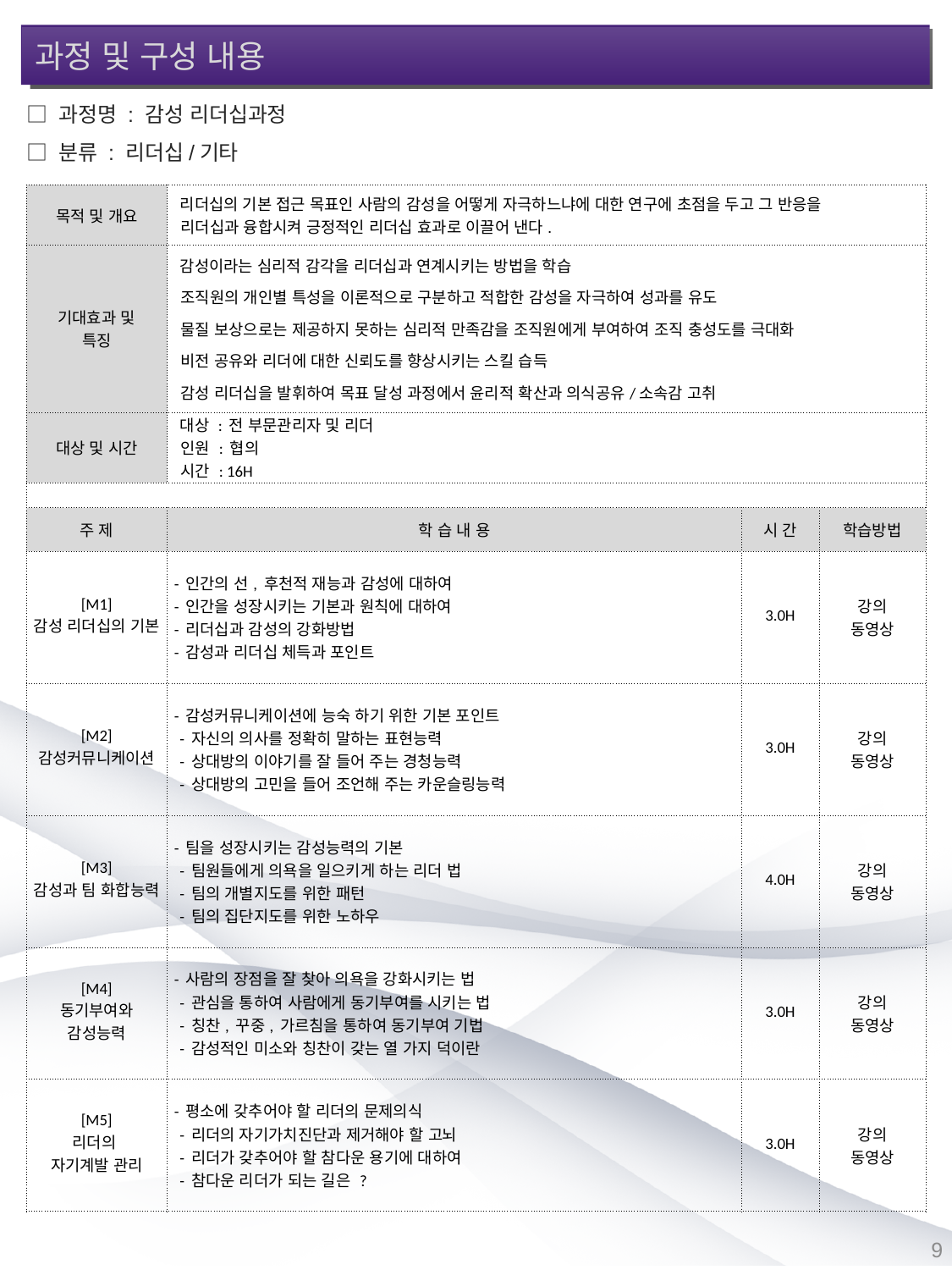

과정 및 구성 내용
□ 과정명 : 감성 리더십과정
□ 분류 : 리더십/기타
| 목적 및 개요 | 리더십의 기본 접근 목표인 사람의 감성을 어떻게 자극하느냐에 대한 연구에 초점을 두고 그 반응을 리더십과 융합시켜 긍정적인 리더십 효과로 이끌어 낸다. |  |  |
| --- | --- | --- | --- |
| 기대효과 및 특징 | 감성이라는 심리적 감각을 리더십과 연계시키는 방법을 학습 조직원의 개인별 특성을 이론적으로 구분하고 적합한 감성을 자극하여 성과를 유도 물질 보상으로는 제공하지 못하는 심리적 만족감을 조직원에게 부여하여 조직 충성도를 극대화 비전 공유와 리더에 대한 신뢰도를 향상시키는 스킬 습득 감성 리더십을 발휘하여 목표 달성 과정에서 윤리적 확산과 의식공유/소속감 고취 |  |  |
| 대상 및 시간 | 대상 : 전 부문관리자 및 리더 인원 : 협의 시간 : 16H |  |  |
|  |  |  |  |
| 주 제 | 학 습 내 용 | 시 간 | 학습방법 |
| [M1] 감성 리더십의 기본 | - 인간의 선, 후천적 재능과 감성에 대하여 - 인간을 성장시키는 기본과 원칙에 대하여 - 리더십과 감성의 강화방법 - 감성과 리더십 체득과 포인트 | 3.0H | 강의 동영상 |
| [M2] 감성커뮤니케이션 | - 감성커뮤니케이션에 능숙 하기 위한 기본 포인트 - 자신의 의사를 정확히 말하는 표현능력 - 상대방의 이야기를 잘 들어 주는 경청능력 - 상대방의 고민을 들어 조언해 주는 카운슬링능력 | 3.0H | 강의 동영상 |
| [M3] 감성과 팀 화합능력 | - 팀을 성장시키는 감성능력의 기본 - 팀원들에게 의욕을 일으키게 하는 리더 법 - 팀의 개별지도를 위한 패턴 - 팀의 집단지도를 위한 노하우 | 4.0H | 강의 동영상 |
| [M4] 동기부여와 감성능력 | - 사람의 장점을 잘 찾아 의욕을 강화시키는 법 - 관심을 통하여 사람에게 동기부여를 시키는 법 - 칭찬, 꾸중, 가르침을 통하여 동기부여 기법 - 감성적인 미소와 칭찬이 갖는 열 가지 덕이란 | 3.0H | 강의 동영상 |
| [M5] 리더의 자기계발 관리 | - 평소에 갖추어야 할 리더의 문제의식 - 리더의 자기가치진단과 제거해야 할 고뇌 - 리더가 갖추어야 할 참다운 용기에 대하여 - 참다운 리더가 되는 길은 ? | 3.0H | 강의 동영상 |
9